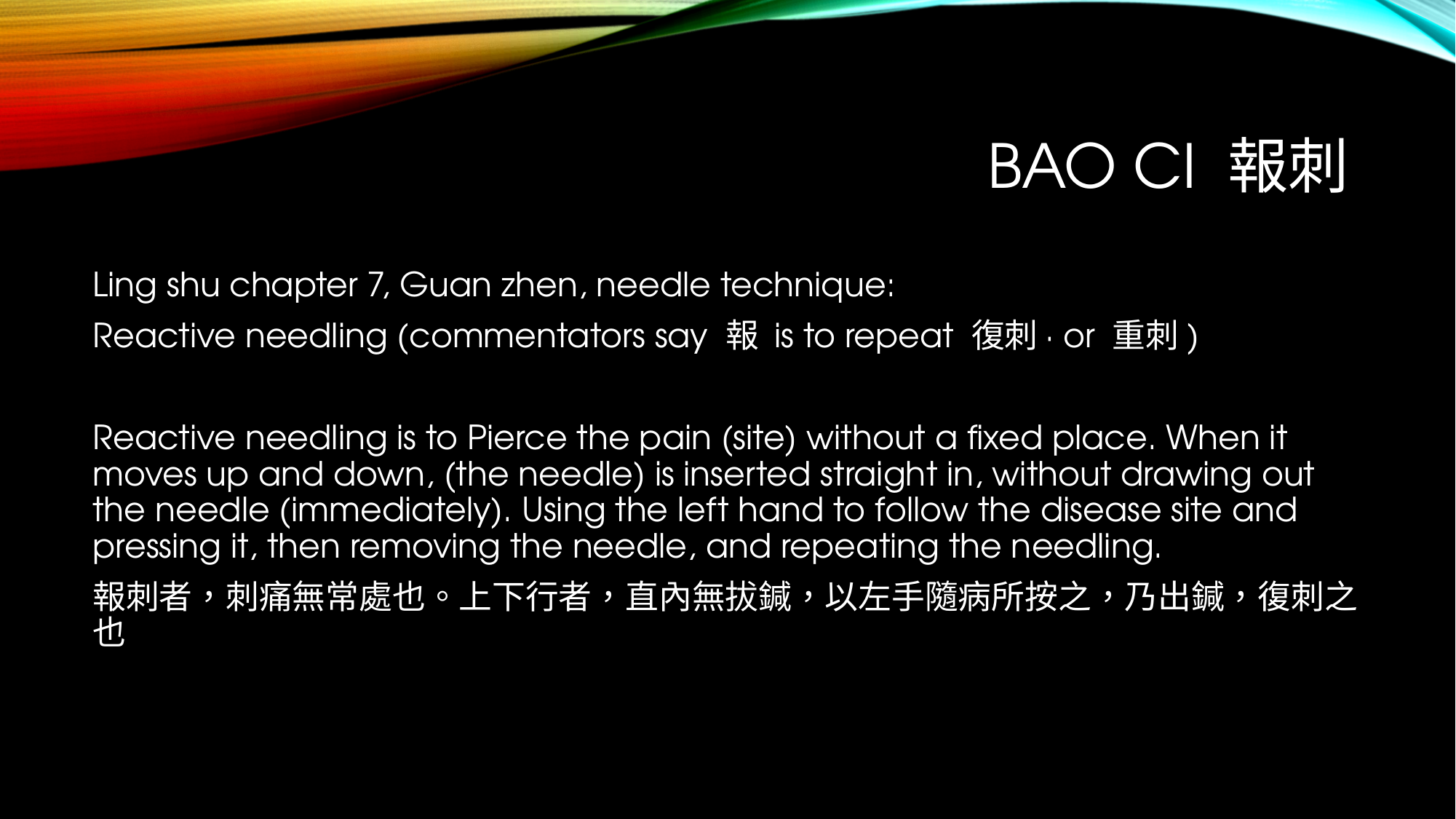

# Bao ci 報刺
Ling shu chapter 7, Guan zhen, needle technique:
Reactive needling (commentators say 報 is to repeat 復刺· or 重刺)

Reactive needling is to Pierce the pain (site) without a fixed place. When it moves up and down, (the needle) is inserted straight in, without drawing out the needle (immediately). Using the left hand to follow the disease site and pressing it, then removing the needle, and repeating the needling.
報刺者，刺痛無常處也。上下行者，直內無拔鍼，以左手隨病所按之，乃出鍼，復刺之也